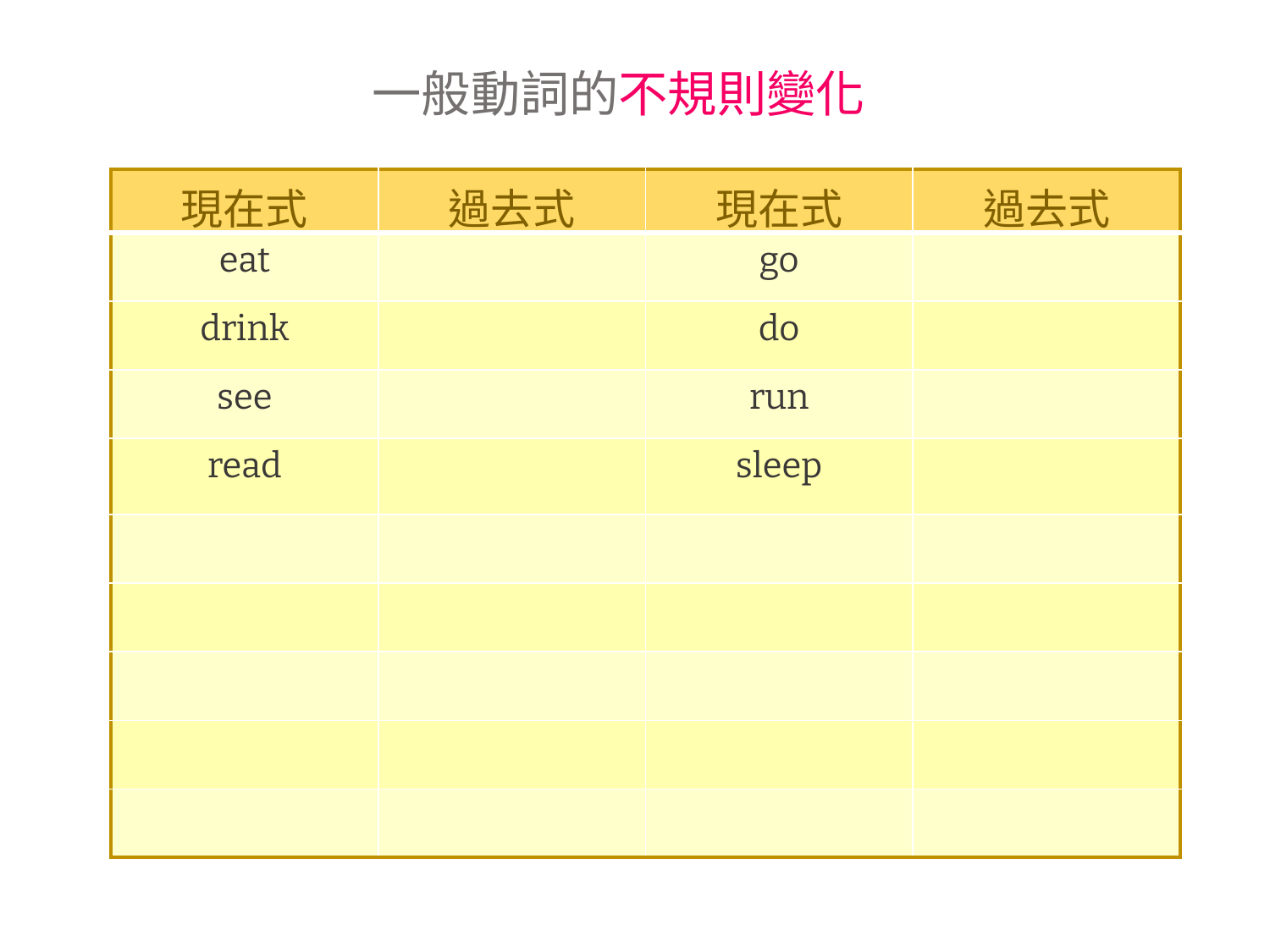

一般動詞的不規則變化
| 現在式 | 過去式 | 現在式 | 過去式 |
| --- | --- | --- | --- |
| eat |  | go |  |
| drink |  | do |  |
| see |  | run |  |
| read |  | sleep |  |
|  |  |  |  |
|  |  |  |  |
|  |  |  |  |
|  |  |  |  |
|  |  |  |  |